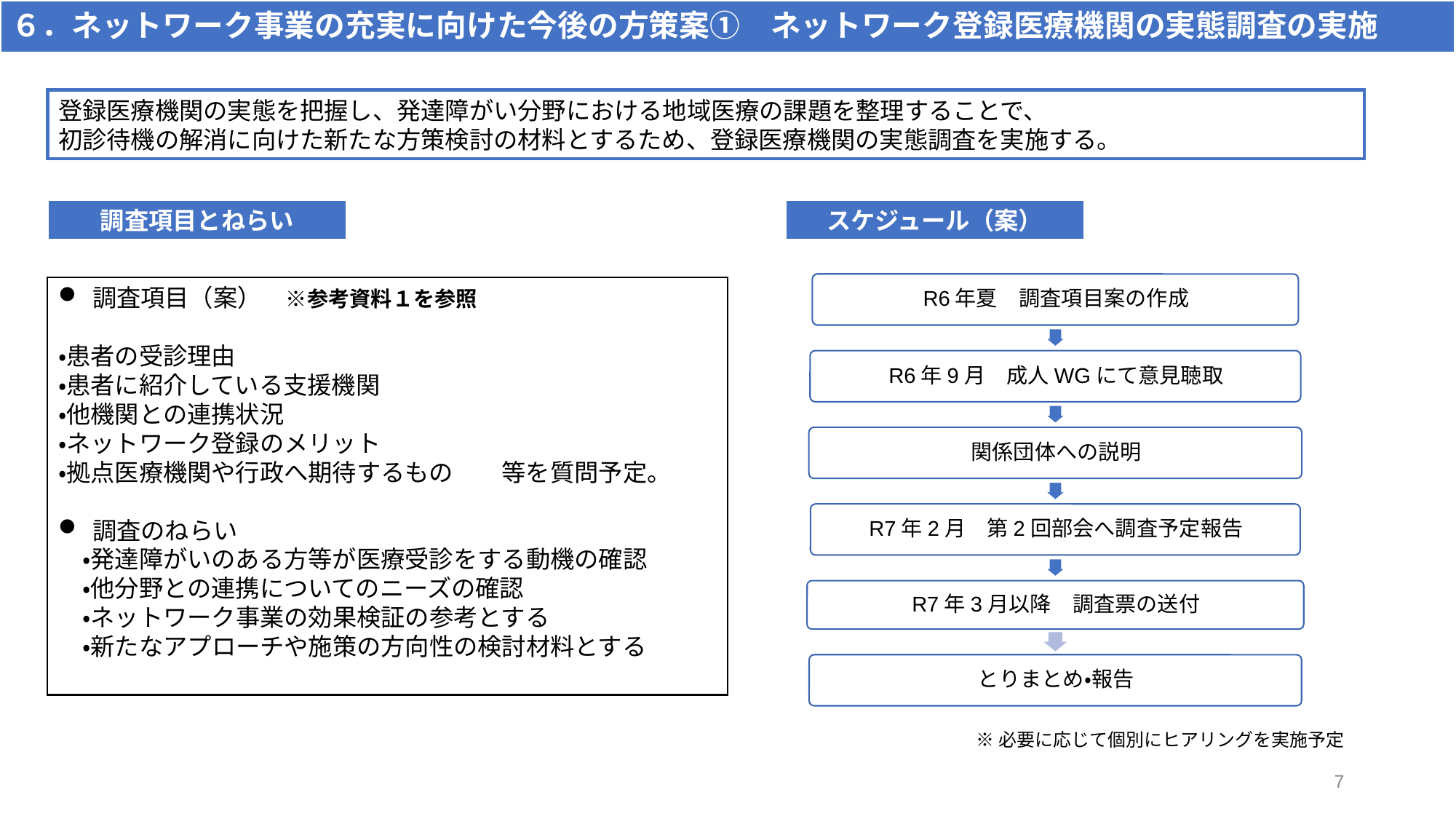

６．ネットワーク事業の充実に向けた今後の方策案①　ネットワーク登録医療機関の実態調査の実施
登録医療機関の実態を把握し、発達障がい分野における地域医療の課題を整理することで、
初診待機の解消に向けた新たな方策検討の材料とするため、登録医療機関の実態調査を実施する。
調査項目とねらい
スケジュール（案）
R6年夏　調査項目案の作成

R6年9月　成人WGにて意見聴取

関係団体への説明

R7年2月　第2回部会へ調査予定報告

R7年3月以降　調査票の送付

とりまとめ・報告
調査項目（案）　※参考資料１を参照

・患者の受診理由
・患者に紹介している支援機関
・他機関との連携状況
・ネットワーク登録のメリット
・拠点医療機関や行政へ期待するもの　　等を質問予定。

調査のねらい
　・発達障がいのある方等が医療受診をする動機の確認
　・他分野との連携についてのニーズの確認
　・ネットワーク事業の効果検証の参考とする
　・新たなアプローチや施策の方向性の検討材料とする

※必要に応じて個別にヒアリングを実施予定
7